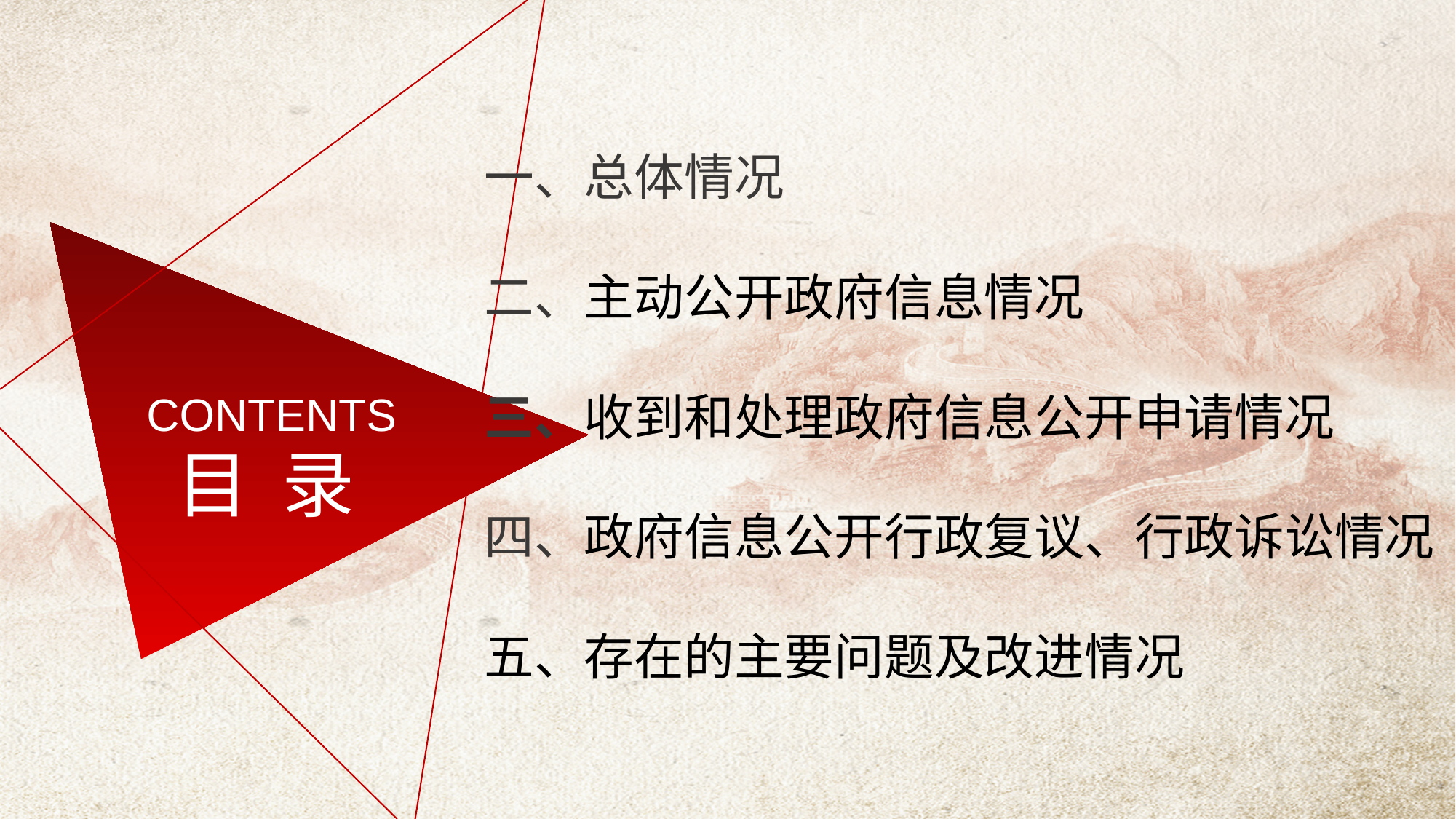

一、总体情况

二、主动公开政府信息情况

三、收到和处理政府信息公开申请情况

四、政府信息公开行政复议、行政诉讼情况

五、存在的主要问题及改进情况

CONTENTS
目  录